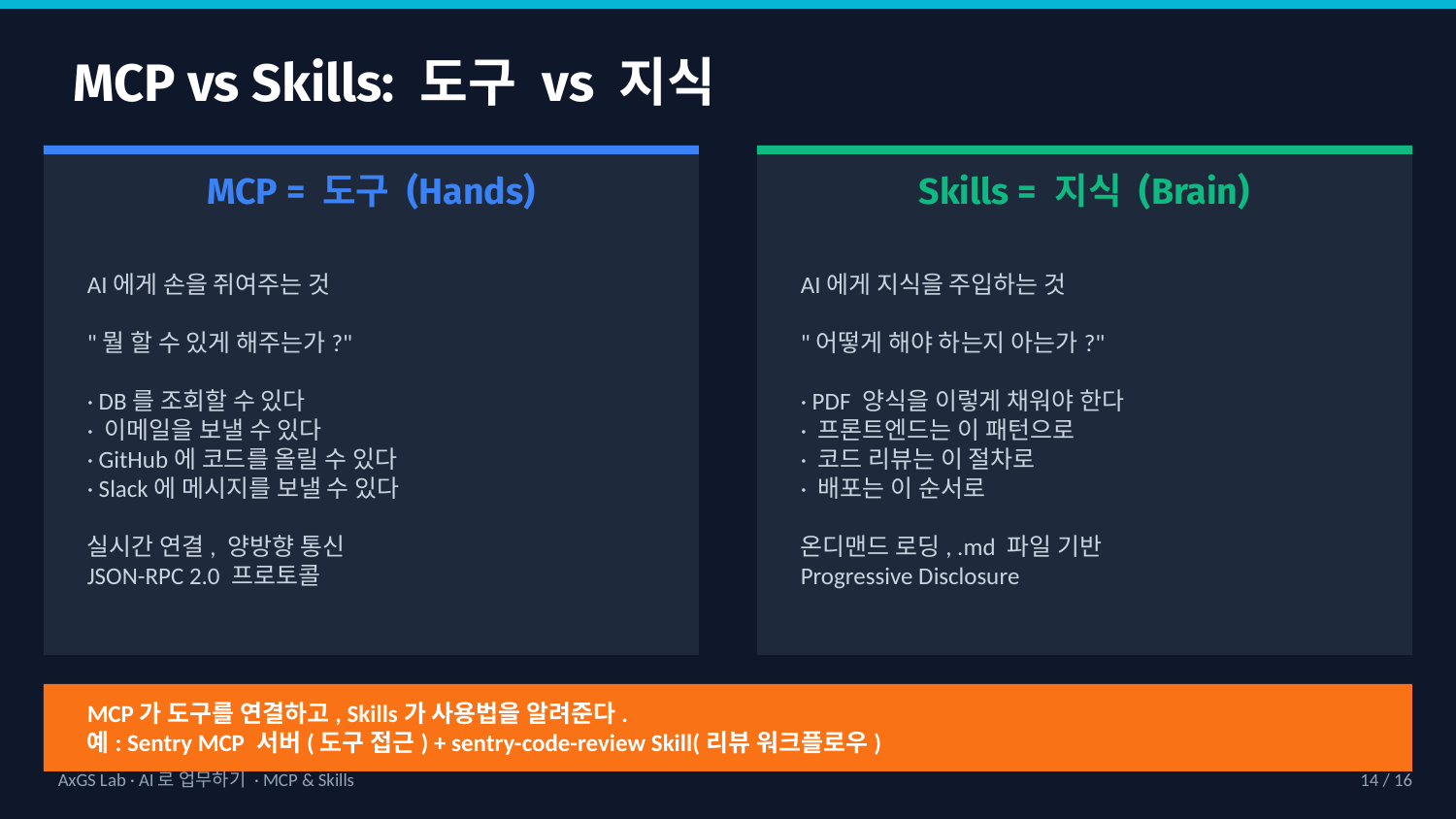

MCP vs Skills: 도구 vs 지식

MCP = 도구 (Hands)
Skills = 지식 (Brain)
AI에게 손을 쥐여주는 것

"뭘 할 수 있게 해주는가?"

· DB를 조회할 수 있다
· 이메일을 보낼 수 있다
· GitHub에 코드를 올릴 수 있다
· Slack에 메시지를 보낼 수 있다

실시간 연결, 양방향 통신
JSON-RPC 2.0 프로토콜
AI에게 지식을 주입하는 것

"어떻게 해야 하는지 아는가?"

· PDF 양식을 이렇게 채워야 한다
· 프론트엔드는 이 패턴으로
· 코드 리뷰는 이 절차로
· 배포는 이 순서로

온디맨드 로딩, .md 파일 기반
Progressive Disclosure

MCP가 도구를 연결하고, Skills가 사용법을 알려준다.
예: Sentry MCP 서버(도구 접근) + sentry-code-review Skill(리뷰 워크플로우)
AxGS Lab · AI로 업무하기 · MCP & Skills
14 / 16